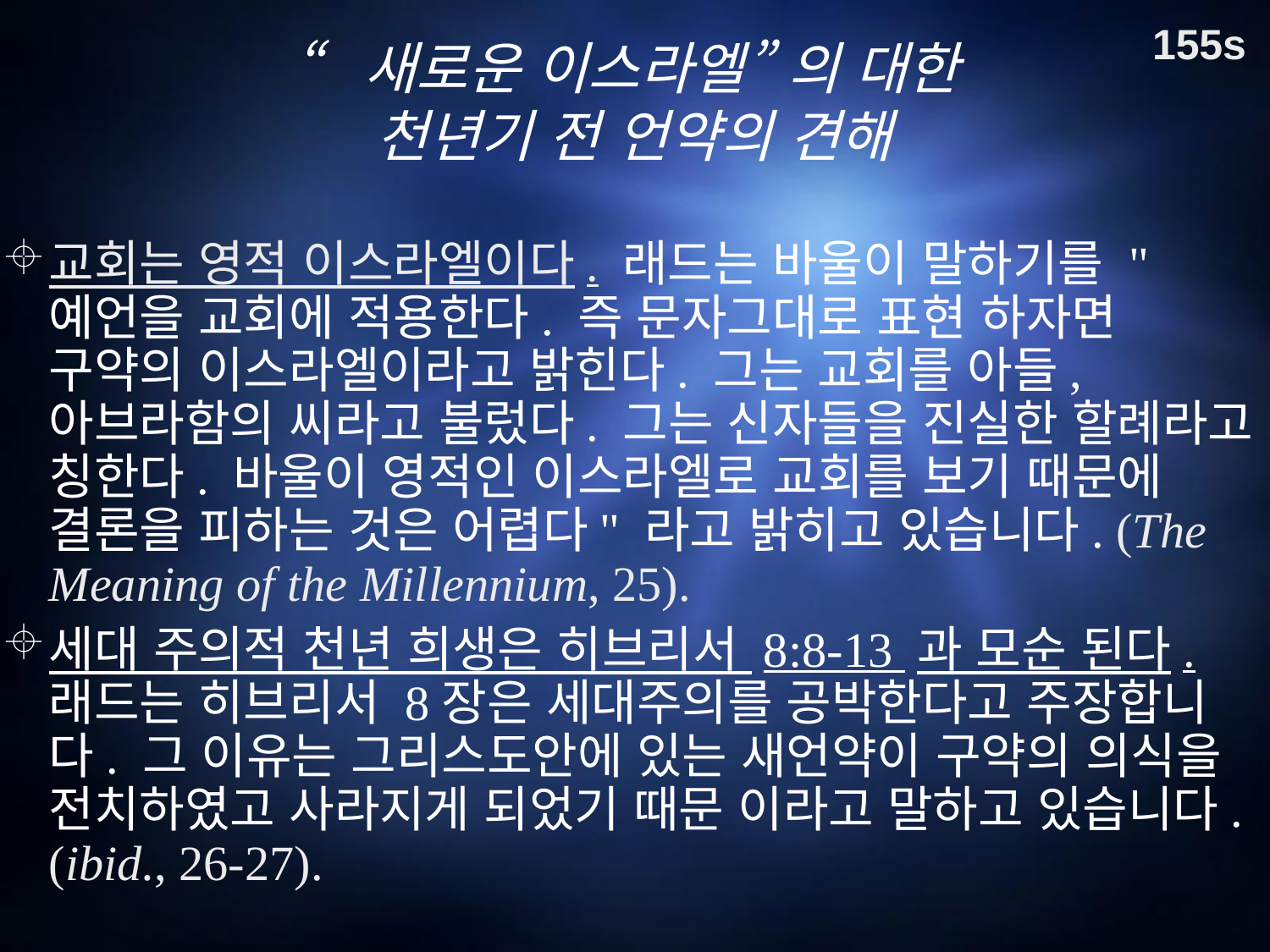

# “새로운 이스라엘” 의 대한 천년기 전 언약의 견해
155s
교회는 영적 이스라엘이다. 래드는 바울이 말하기를 "예언을 교회에 적용한다. 즉 문자그대로 표현 하자면 구약의 이스라엘이라고 밝힌다. 그는 교회를 아들, 아브라함의 씨라고 불렀다. 그는 신자들을 진실한 할례라고 칭한다. 바울이 영적인 이스라엘로 교회를 보기 때문에 결론을 피하는 것은 어렵다" 라고 밝히고 있습니다. (The Meaning of the Millennium, 25).
세대 주의적 천년 희생은 히브리서 8:8-13 과 모순 된다. 래드는 히브리서 8장은 세대주의를 공박한다고 주장합니다. 그 이유는 그리스도안에 있는 새언약이 구약의 의식을 전치하였고 사라지게 되었기 때문 이라고 말하고 있습니다. (ibid., 26-27).